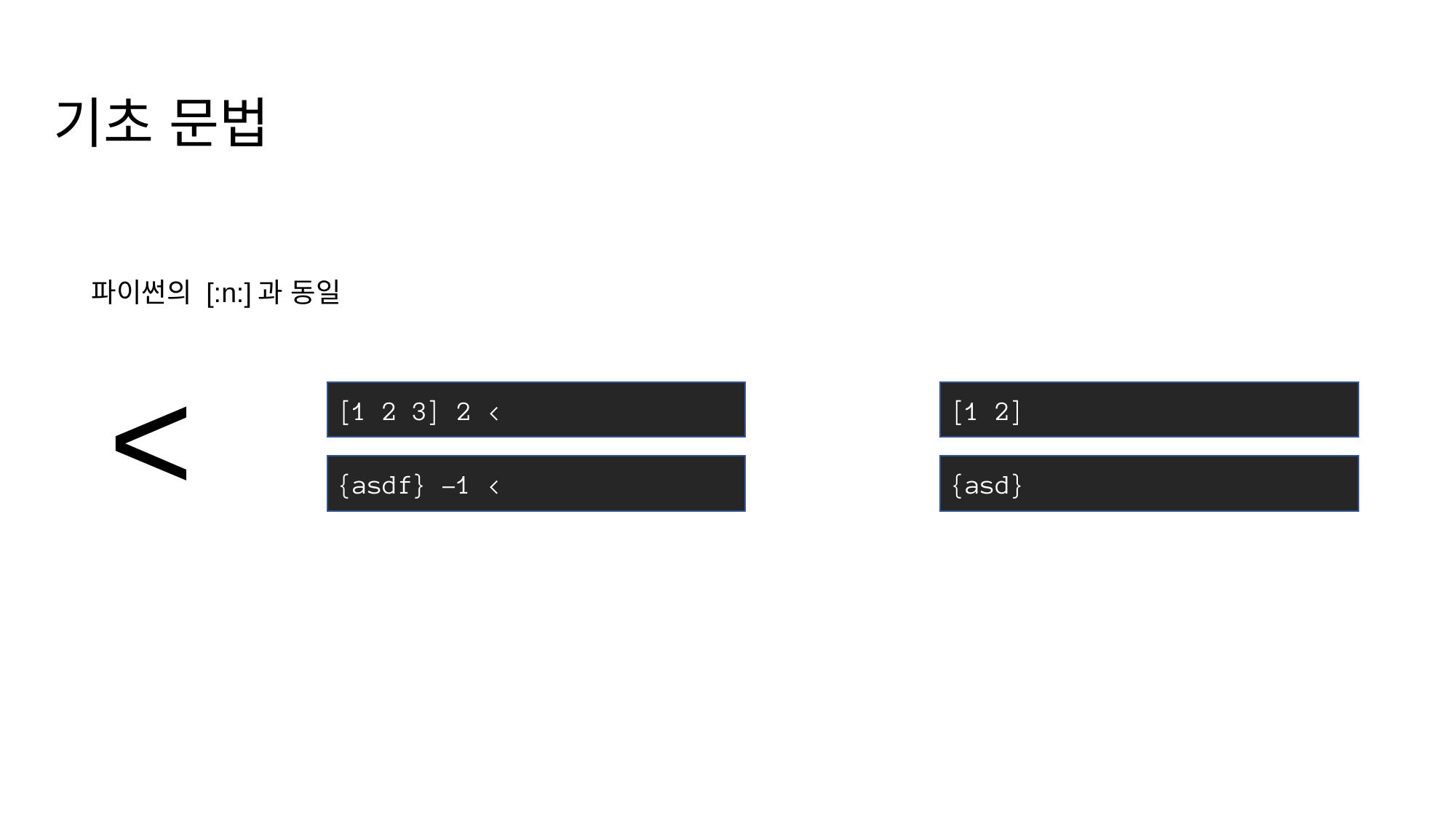

기초 문법
<
파이썬의 [:n:]과 동일
[1 2 3] 2 <
[1 2]
{asdf} -1 <
{asd}